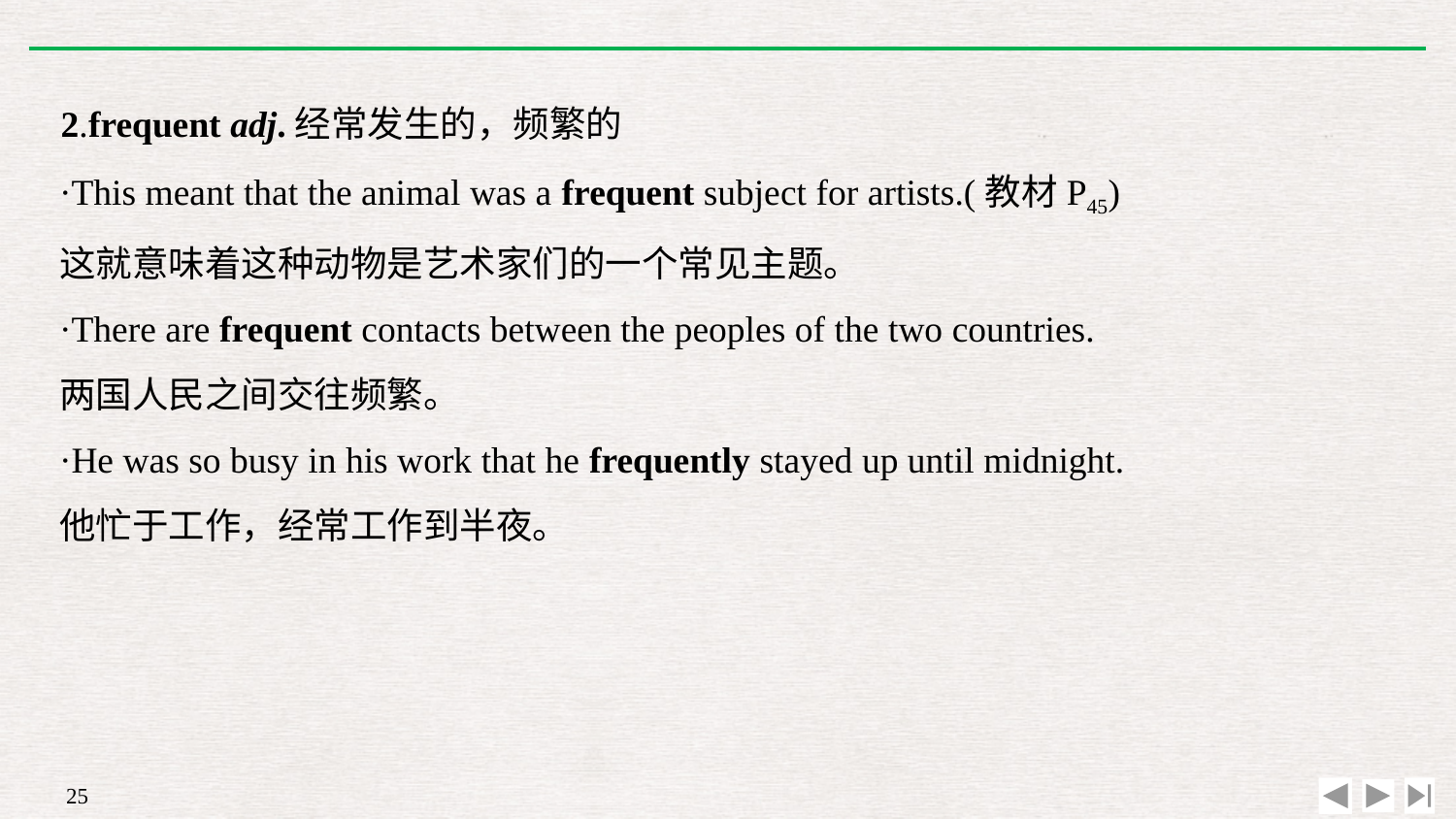

2.frequent adj.经常发生的，频繁的
·This meant that the animal was a frequent subject for artists.(教材P45)
这就意味着这种动物是艺术家们的一个常见主题。
·There are frequent contacts between the peoples of the two countries.
两国人民之间交往频繁。
·He was so busy in his work that he frequently stayed up until midnight.
他忙于工作，经常工作到半夜。